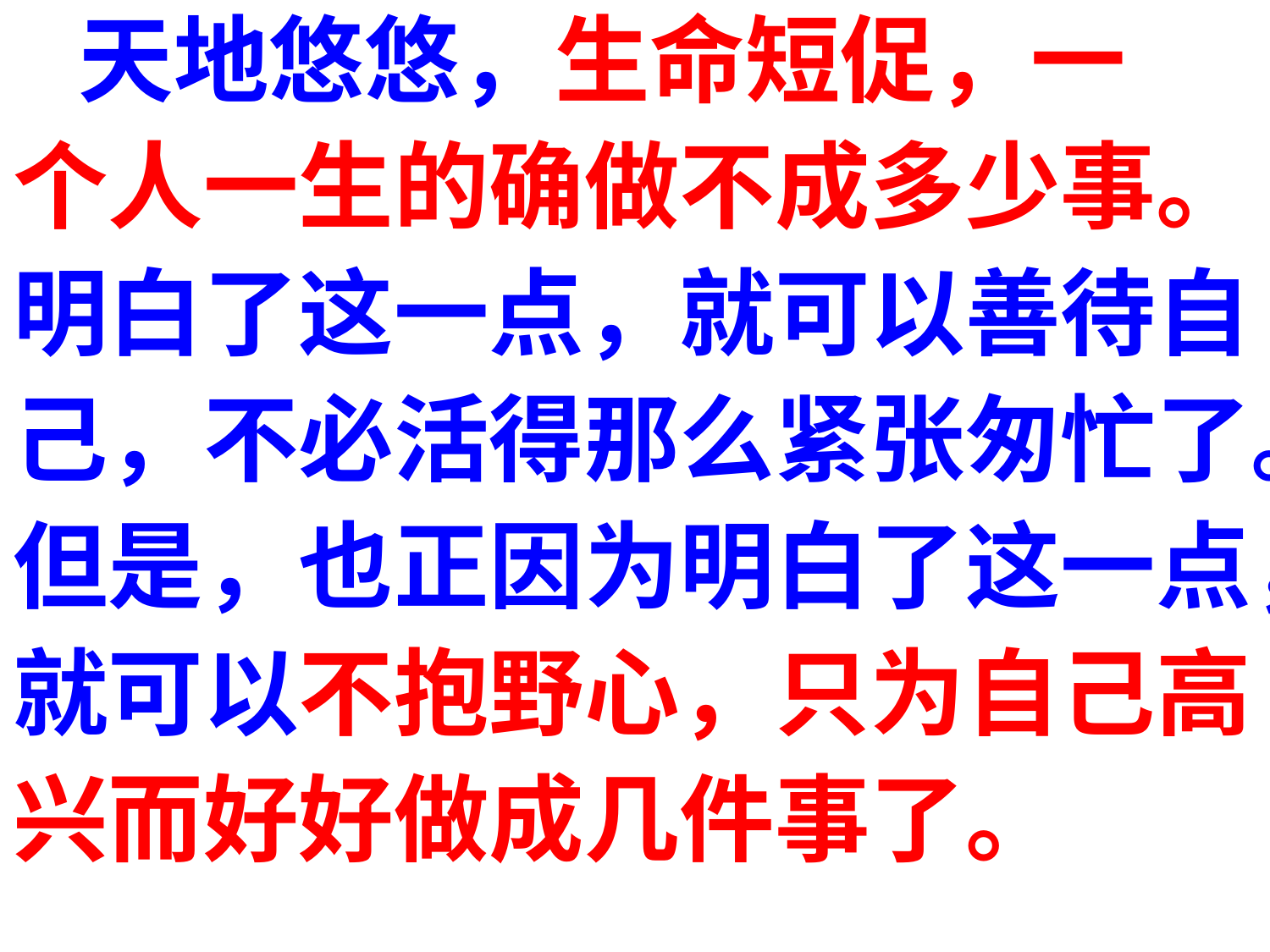

天地悠悠，生命短促，一
个人一生的确做不成多少事。
明白了这一点，就可以善待自
己，不必活得那么紧张匆忙了。
但是，也正因为明白了这一点，
就可以不抱野心，只为自己高
兴而好好做成几件事了。